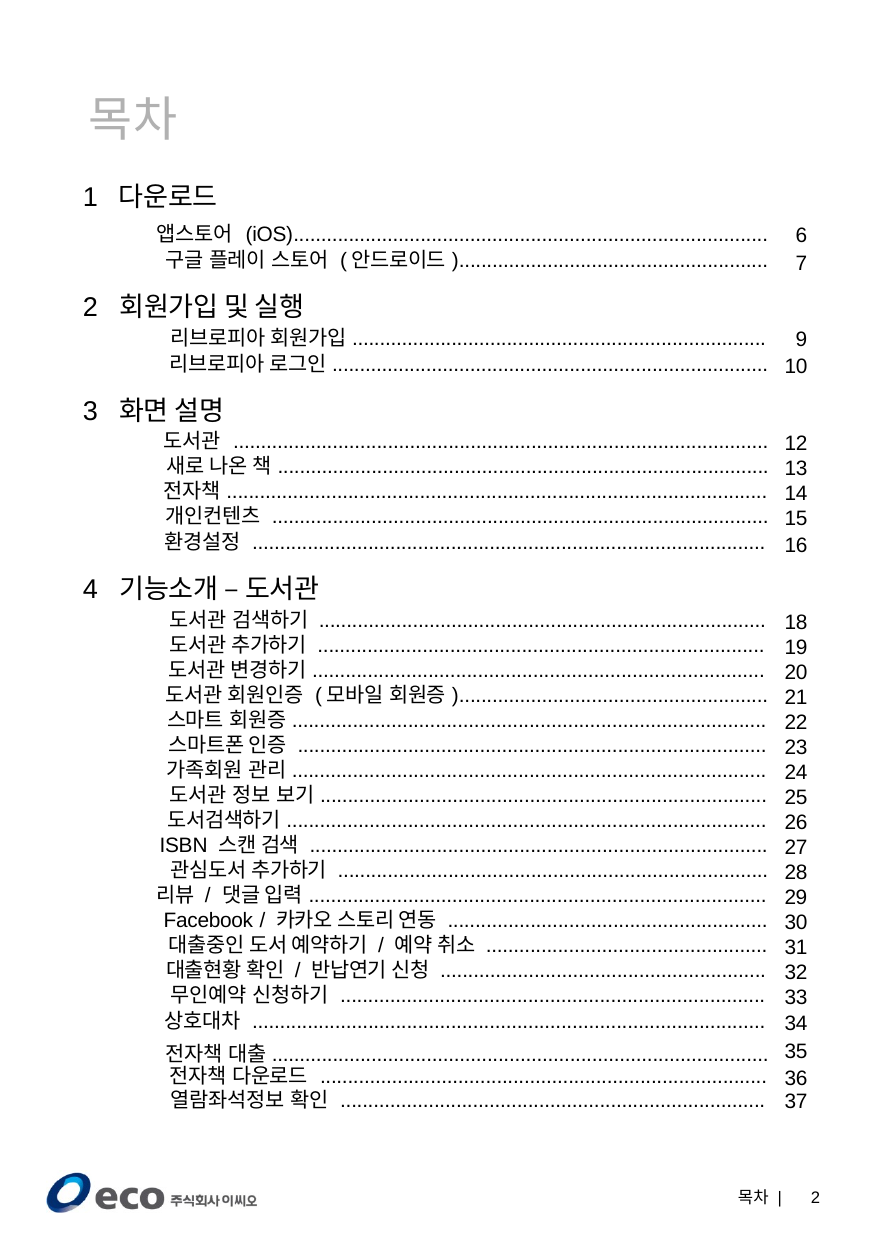

목차
| 1 다운로드 |  |
| --- | --- |
| 앱스토어 (iOS)...................................................................................... | 6 |
| 구글 플레이 스토어 (안드로이드)........................................................ | 7 |
| 2 회원가입 및 실행 |  |
| 리브로피아 회원가입........................................................................... | 9 |
| 리브로피아 로그인............................................................................... | 10 |
| 3 화면 설명 |  |
| 도서관 ................................................................................................. | 12 |
| 새로 나온 책......................................................................................... | 13 |
| 전자책.................................................................................................. | 14 |
| 개인컨텐츠 .......................................................................................... | 15 |
| 환경설정 ............................................................................................. | 16 |
| 4 기능소개 – 도서관 |  |
| 도서관 검색하기 ................................................................................. | 18 |
| 도서관 추가하기 ................................................................................. | 19 |
| 도서관 변경하기.................................................................................. | 20 |
| 도서관 회원인증 (모바일 회원증)........................................................ | 21 |
| 스마트 회원증...................................................................................... | 22 |
| 스마트폰 인증 ..................................................................................... | 23 |
| 가족회원 관리...................................................................................... | 24 |
| 도서관 정보 보기................................................................................. | 25 |
| 도서검색하기....................................................................................... | 26 |
| ISBN 스캔 검색 ................................................................................... | 27 |
| 관심도서 추가하기 .............................................................................. | 28 |
| 리뷰 / 댓글 입력................................................................................... | 29 |
| Facebook / 카카오 스토리 연동 .......................................................... | 30 |
| 대출중인 도서 예약하기 / 예약 취소 ................................................... | 31 |
| 대출현황 확인 / 반납연기 신청 ........................................................... | 32 |
| 무인예약 신청하기 ............................................................................. | 33 |
| 상호대차 ............................................................................................. | 34 |
| 전자책 대출.......................................................................................... | 35 |
| 전자책 다운로드 ................................................................................. | 36 |
| 열람좌석정보 확인 ............................................................................. | 37 |
목차 |	2